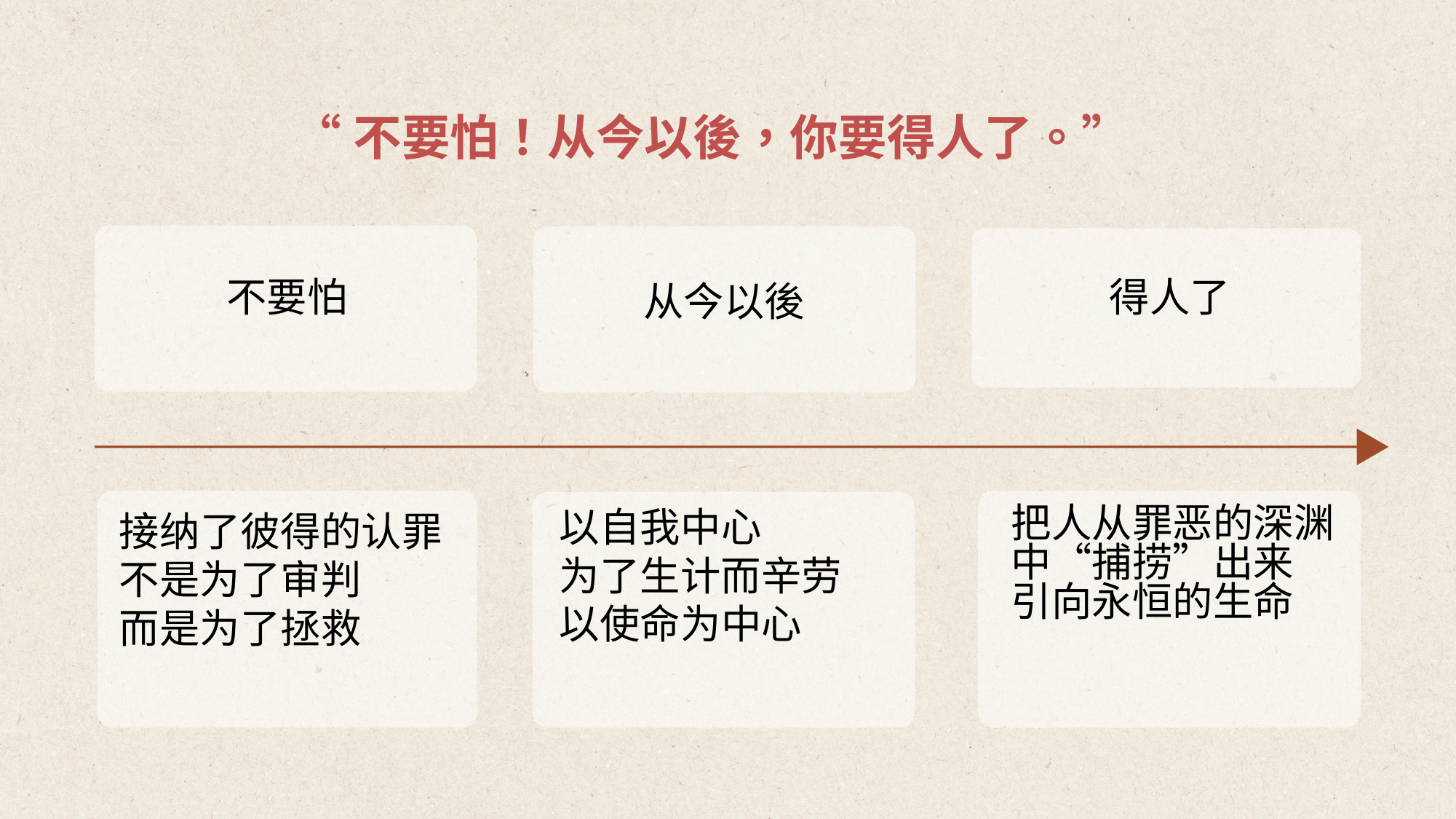

“不要怕！从今以後，你要得人了。”

不要怕

从今以後

得人了

以自我中心
为了生计而辛劳
以使命为中心
把人从罪恶的深渊中“捕捞”出来
引向永恒的生命
接纳了彼得的认罪
不是为了审判
而是为了拯救